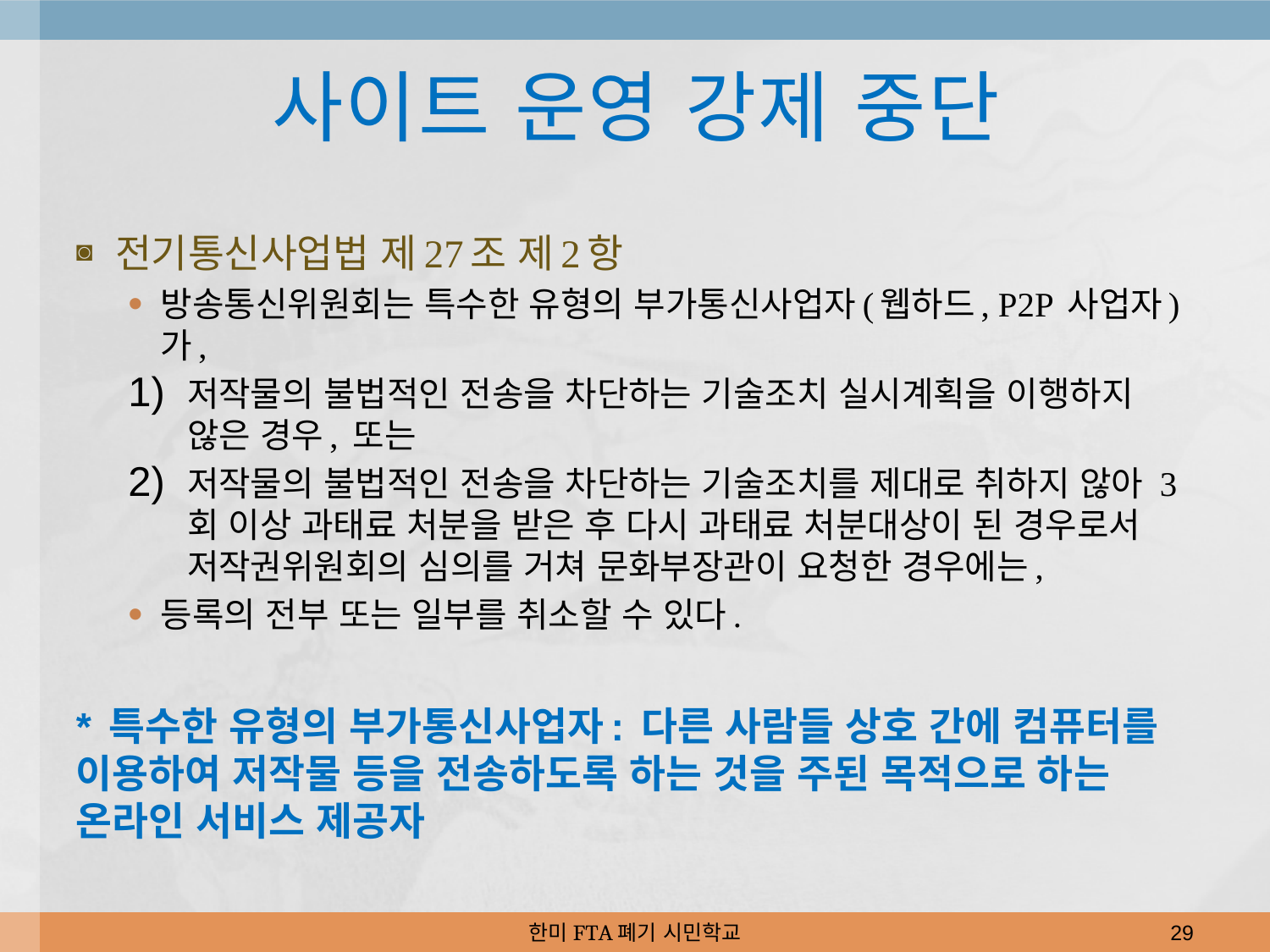

# 사이트 운영 강제 중단
전기통신사업법 제27조 제2항
방송통신위원회는 특수한 유형의 부가통신사업자(웹하드, P2P 사업자)가,
저작물의 불법적인 전송을 차단하는 기술조치 실시계획을 이행하지 않은 경우, 또는
저작물의 불법적인 전송을 차단하는 기술조치를 제대로 취하지 않아 3회 이상 과태료 처분을 받은 후 다시 과태료 처분대상이 된 경우로서 저작권위원회의 심의를 거쳐 문화부장관이 요청한 경우에는,
등록의 전부 또는 일부를 취소할 수 있다.

* 특수한 유형의 부가통신사업자: 다른 사람들 상호 간에 컴퓨터를 이용하여 저작물 등을 전송하도록 하는 것을 주된 목적으로 하는 온라인 서비스 제공자
한미FTA폐기 시민학교
29